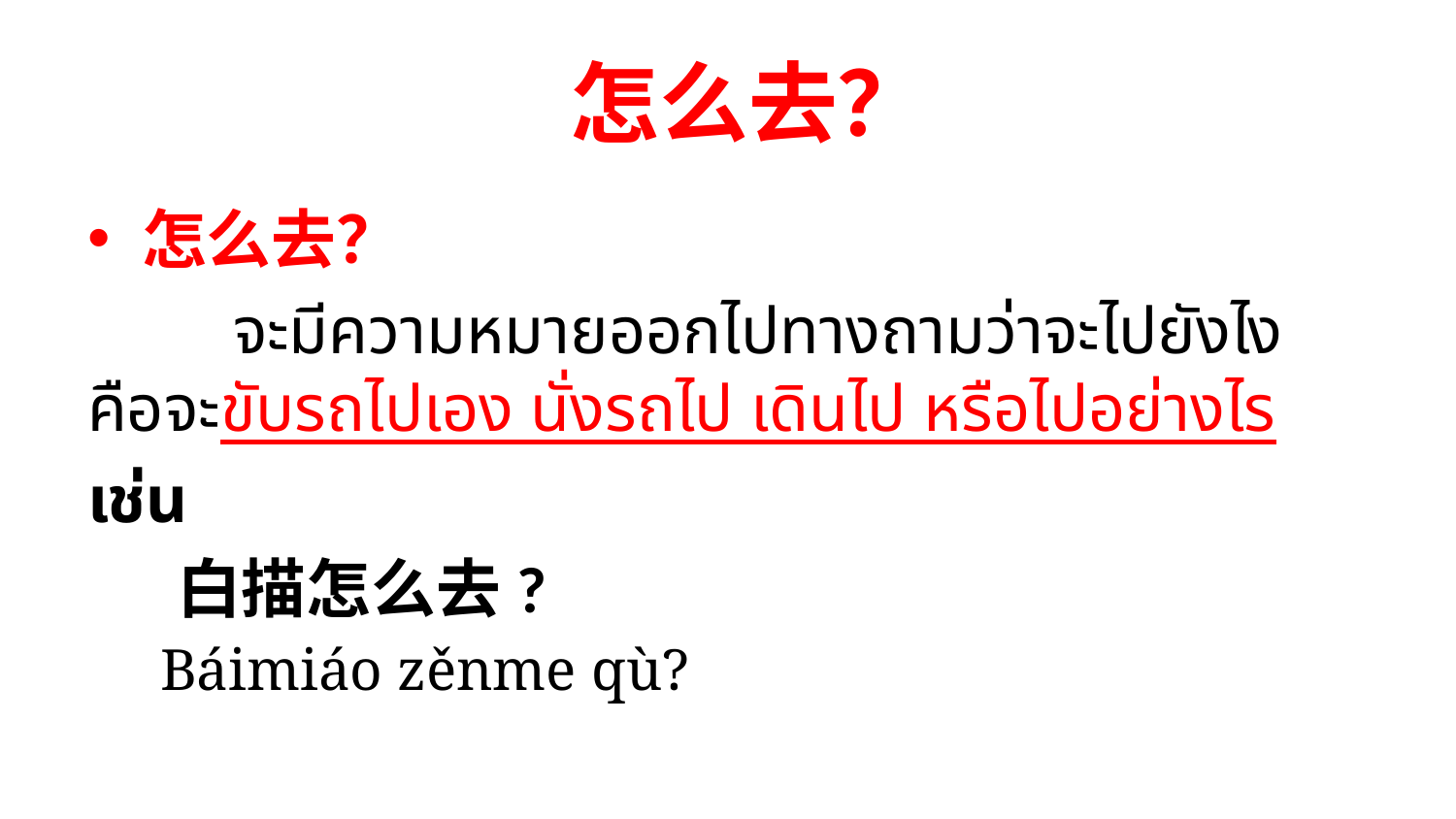

# 怎么去？
怎么去？
	จะมีความหมายออกไปทางถามว่าจะไปยังไง คือจะขับรถไปเอง นั่งรถไป เดินไป หรือไปอย่างไร
เช่น
     白描怎么去?
     Báimiáo zěnme qù?